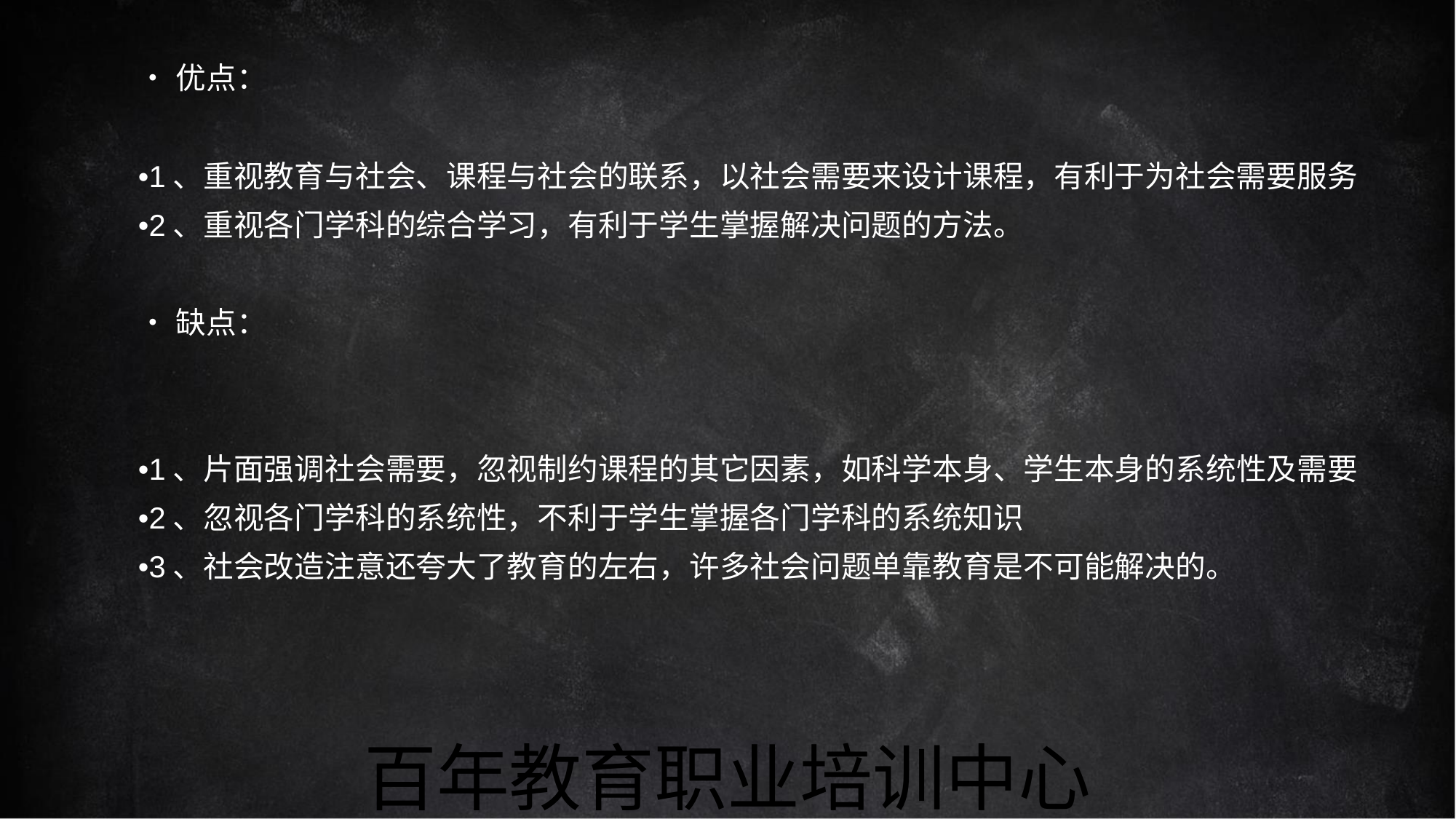

•优点：
•1、重视教育与社会、课程与社会的联系，以社会需要来设计课程，有利于为社会需要服务
•2、重视各门学科的综合学习，有利于学生掌握解决问题的方法。
•缺点：
•1、片面强调社会需要，忽视制约课程的其它因素，如科学本身、学生本身的系统性及需要
•2、忽视各门学科的系统性，不利于学生掌握各门学科的系统知识
•3、社会改造注意还夸大了教育的左右，许多社会问题单靠教育是不可能解决的。
百年教育职业培训中心